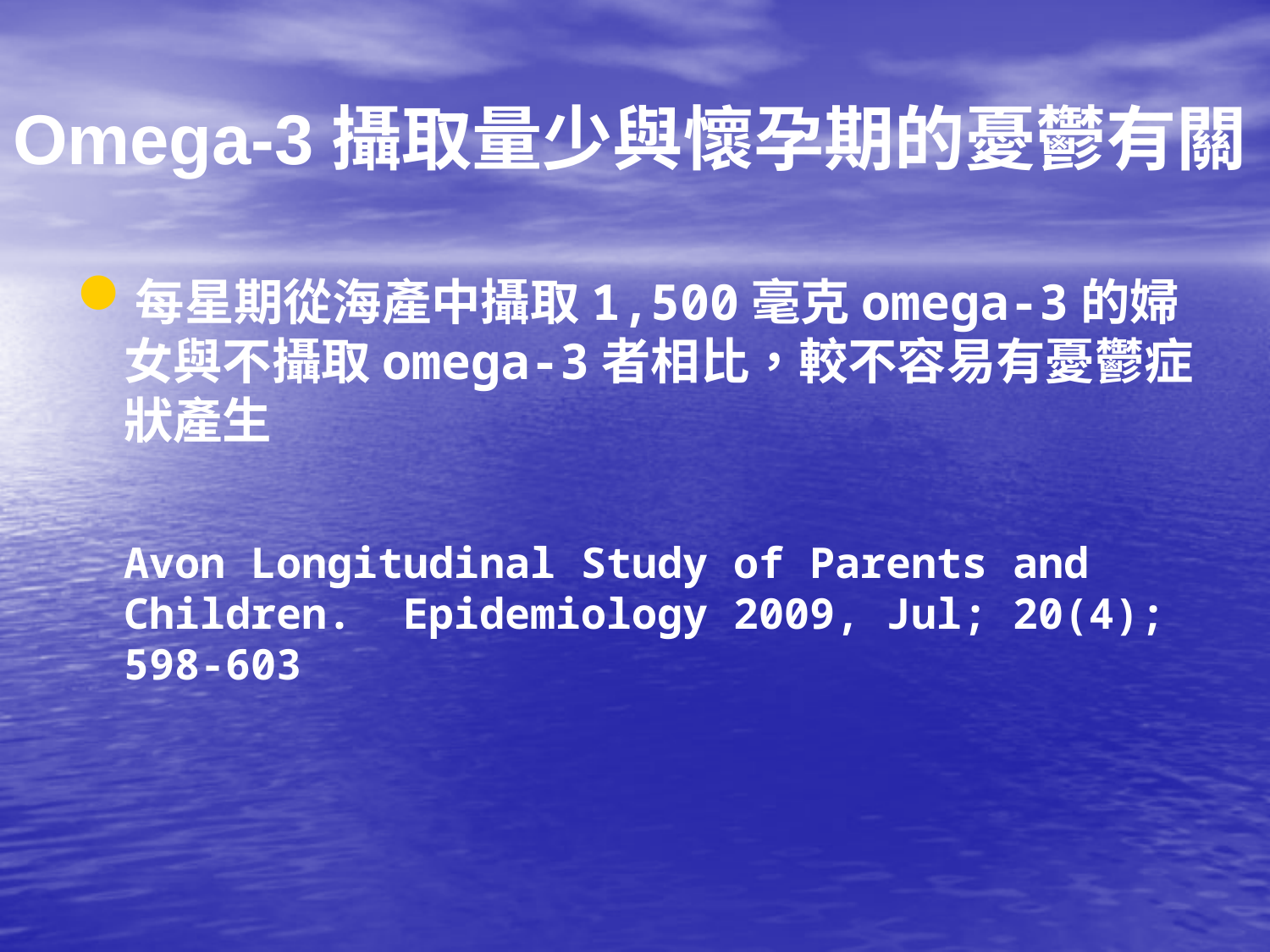

# Omega-3攝取量少與懷孕期的憂鬱有關
每星期從海產中攝取1,500毫克omega-3的婦女與不攝取omega-3者相比，較不容易有憂鬱症狀產生

	Avon Longitudinal Study of Parents and Children.  Epidemiology 2009, Jul; 20(4); 598-603